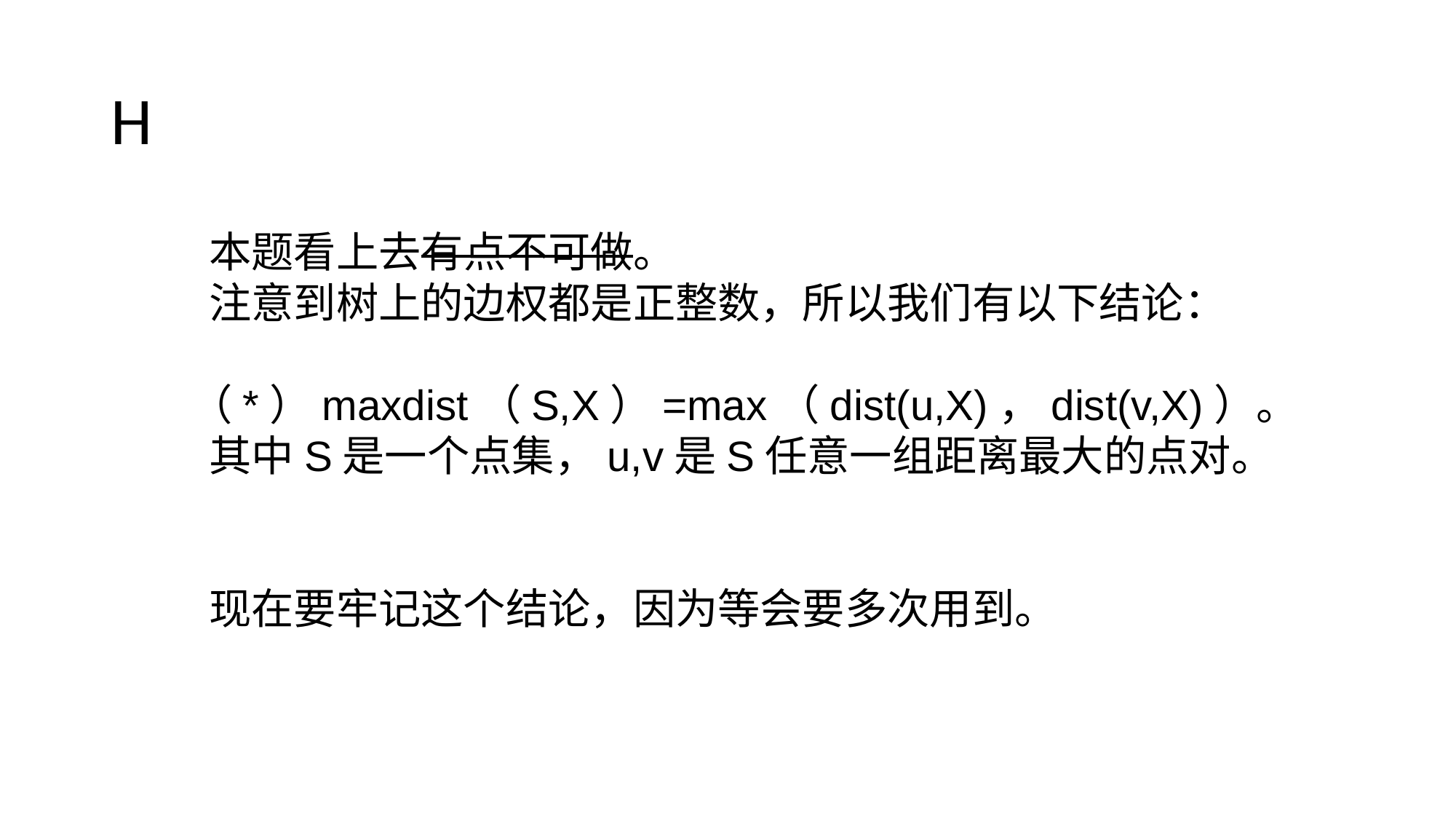

H
        本题看上去有点不可做。
        注意到树上的边权都是正整数，所以我们有以下结论：

      （*）maxdist（S,X）=max（dist(u,X)，dist(v,X)）。
        其中S是一个点集，u,v是S任意一组距离最大的点对。

        现在要牢记这个结论，因为等会要多次用到。